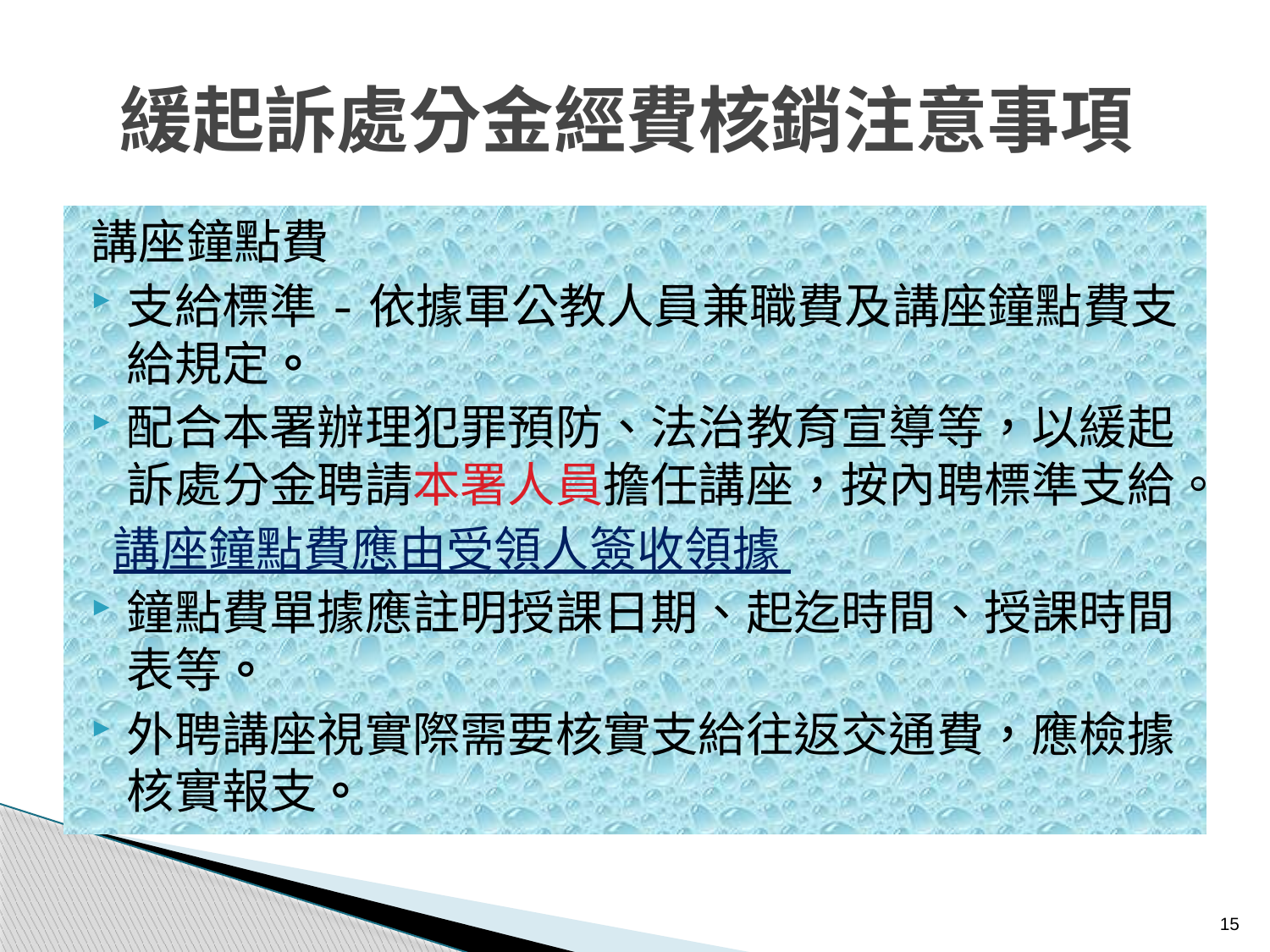

# 緩起訴處分金經費核銷注意事項
講座鐘點費
支給標準-依據軍公教人員兼職費及講座鐘點費支給規定。
配合本署辦理犯罪預防、法治教育宣導等，以緩起訴處分金聘請本署人員擔任講座，按內聘標準支給。
 講座鐘點費應由受領人簽收領據
鐘點費單據應註明授課日期、起迄時間、授課時間表等。
外聘講座視實際需要核實支給往返交通費，應檢據核實報支。

15